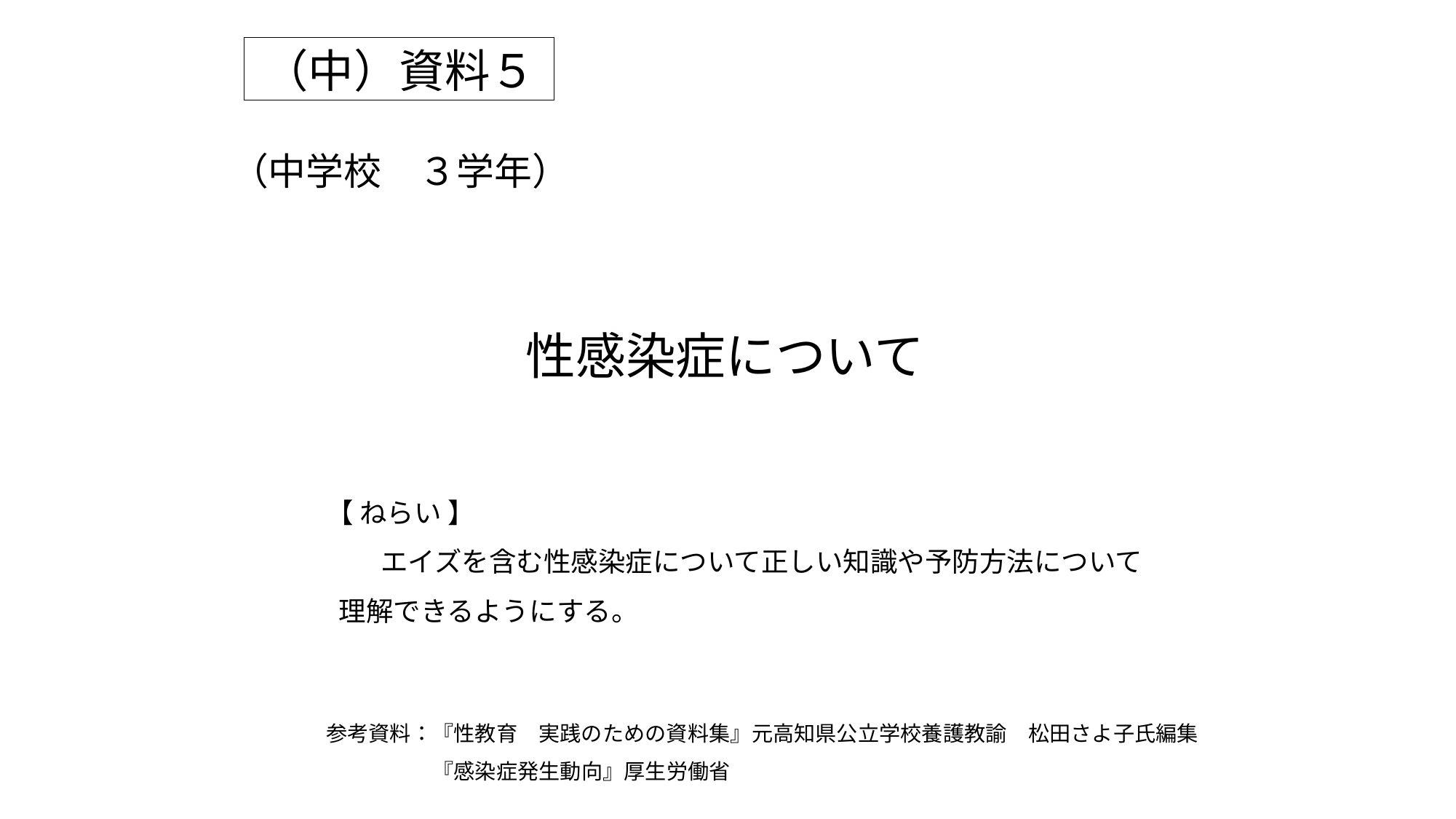

（中）資料５
# （中学校　３学年）
性感染症について
【 ねらい 】
　　エイズを含む性感染症について正しい知識や予防方法について
 理解できるようにする。
参考資料：『性教育　実践のための資料集』元高知県公立学校養護教諭　松田さよ子氏編集
　　　　　『感染症発生動向』厚生労働省